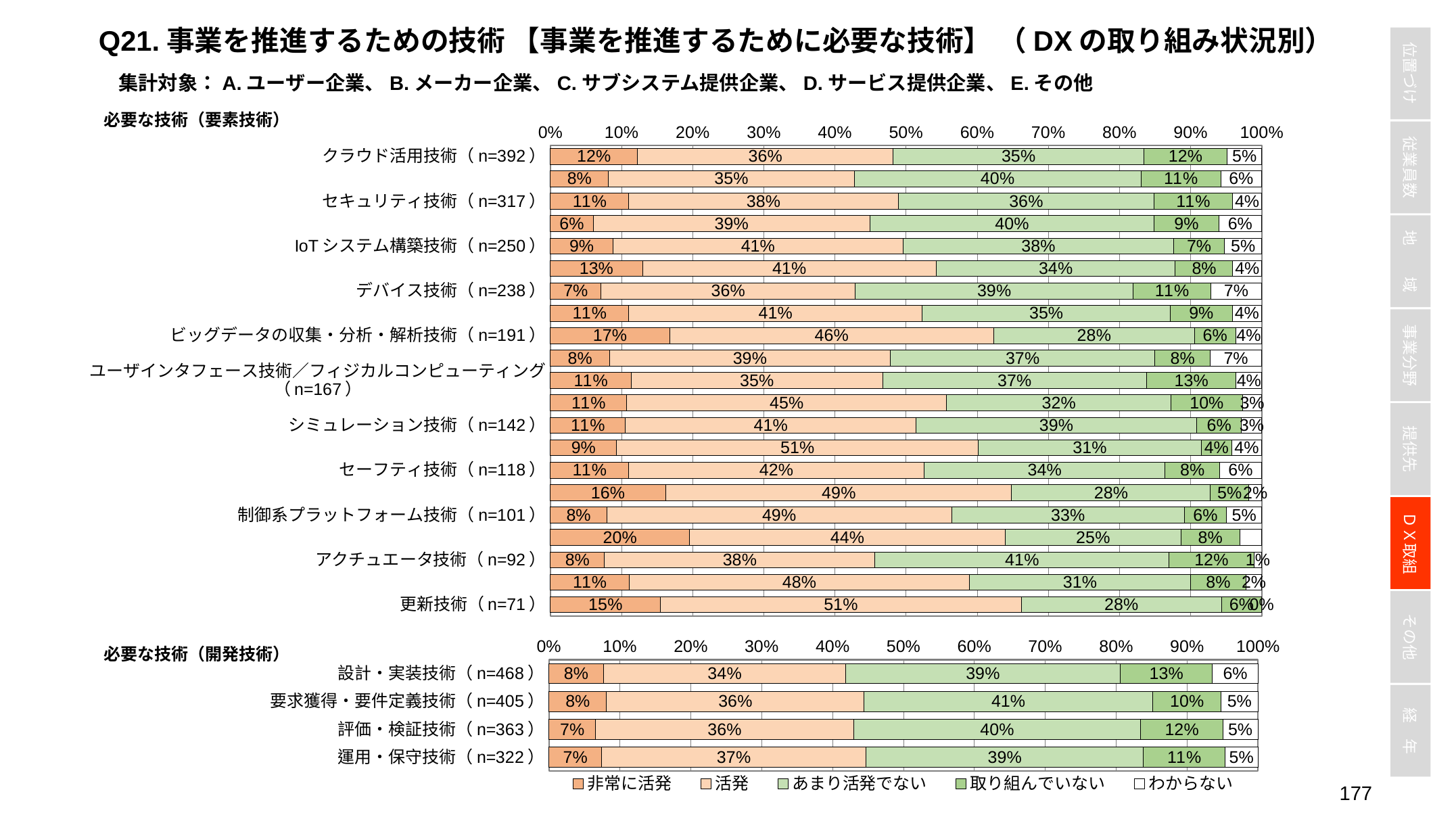

Q21.事業を推進するための技術 【事業を推進するために必要な技術】 （DXの取り組み状況別）
集計対象：A.ユーザー企業、B.メーカー企業、C.サブシステム提供企業、D.サービス提供企業、E.その他

### Chart

| Category | 非常に活発 | 活発 | あまり活発でない | 取り組んでいない | わからない |
|---|---|---|---|---|---|
| クラウド活用技術（n=392） | 0.12244897959183673 | 0.3596938775510204 | 0.3520408163265306 | 0.11734693877551021 | 0.04846938775510204 |
| 無線通信・ネットワーク技術（n=330） | 0.08181818181818182 | 0.34545454545454546 | 0.403030303030303 | 0.11212121212121212 | 0.05757575757575758 |
| セキュリティ技術（n=317） | 0.11041009463722397 | 0.3785488958990536 | 0.35962145110410093 | 0.11041009463722397 | 0.04100946372239748 |
| センサ技術（n=265） | 0.06037735849056604 | 0.3886792452830189 | 0.4 | 0.09056603773584905 | 0.06037735849056604 |
| IoTシステム構築技術（n=250） | 0.088 | 0.408 | 0.38 | 0.072 | 0.052 |
| AI技術（n=247） | 0.12955465587044535 | 0.41295546558704455 | 0.3360323886639676 | 0.08097165991902834 | 0.04048582995951417 |
| デバイス技術（n=238） | 0.07142857142857142 | 0.35714285714285715 | 0.3907563025210084 | 0.1092436974789916 | 0.07142857142857142 |
| 画像・音声認識技術／合成技術（n=218） | 0.11009174311926606 | 0.41284403669724773 | 0.3486238532110092 | 0.0871559633027523 | 0.04128440366972477 |
| ビッグデータの収集・分析・解析技術（n=191） | 0.16753926701570682 | 0.45549738219895286 | 0.28272251308900526 | 0.05759162303664921 | 0.03664921465968586 |
| リアルタイム技術（n=180） | 0.08333333333333333 | 0.39444444444444443 | 0.37222222222222223 | 0.07777777777777778 | 0.07222222222222222 |
| ユーザインタフェース技術／フィジカルコンピューティング（n=167） | 0.11377245508982035 | 0.3532934131736527 | 0.3712574850299401 | 0.12574850299401197 | 0.03592814371257485 |
| モデリング技術（n=149） | 0.10738255033557047 | 0.44966442953020136 | 0.31543624161073824 | 0.10067114093959731 | 0.026845637583892617 |
| シミュレーション技術（n=142） | 0.1056338028169014 | 0.4084507042253521 | 0.39436619718309857 | 0.06338028169014084 | 0.028169014084507043 |
| エッジコンピューティング／フォグコンピューティング（n=118） | 0.09322033898305085 | 0.5084745762711864 | 0.3135593220338983 | 0.0423728813559322 | 0.0423728813559322 |
| セーフティ技術（n=118） | 0.11016949152542373 | 0.4152542372881356 | 0.3389830508474576 | 0.07627118644067797 | 0.059322033898305086 |
| 仮想化技術への取り組み（n=111） | 0.16216216216216217 | 0.4864864864864865 | 0.27927927927927926 | 0.05405405405405406 | 0.018018018018018018 |
| 制御系プラットフォーム技術（n=101） | 0.07920792079207921 | 0.48514851485148514 | 0.32673267326732675 | 0.0594059405940594 | 0.04950495049504951 |
| ユーザエクスペリエンス技術（n=97） | 0.1958762886597938 | 0.44329896907216493 | 0.24742268041237114 | 0.08247422680412371 | 0.030927835051546393 |
| アクチュエータ技術（n=92） | 0.07608695652173914 | 0.3804347826086957 | 0.41304347826086957 | 0.11956521739130435 | 0.010869565217391304 |
| 低遅延技術（n=90） | 0.1111111111111111 | 0.4777777777777778 | 0.3111111111111111 | 0.07777777777777778 | 0.022222222222222223 |
| 更新技術（n=71） | 0.15492957746478872 | 0.5070422535211268 | 0.28169014084507044 | 0.056338028169014086 | 0.0 |

### Chart

| Category | 非常に活発 | 活発 | あまり活発でない | 取り組んでいない | わからない |
|---|---|---|---|---|---|
| 設計・実装技術（n=468） | 0.07692307692307693 | 0.3418803418803419 | 0.38675213675213677 | 0.13034188034188035 | 0.0641025641025641 |
| 要求獲得・要件定義技術（n=405） | 0.08148148148148149 | 0.362962962962963 | 0.4074074074074074 | 0.0962962962962963 | 0.05185185185185185 |
| 評価・検証技術（n=363） | 0.06611570247933884 | 0.36363636363636365 | 0.4049586776859504 | 0.11570247933884298 | 0.049586776859504134 |
| 運用・保守技術（n=322） | 0.07453416149068323 | 0.37267080745341613 | 0.391304347826087 | 0.11490683229813664 | 0.046583850931677016 |
177